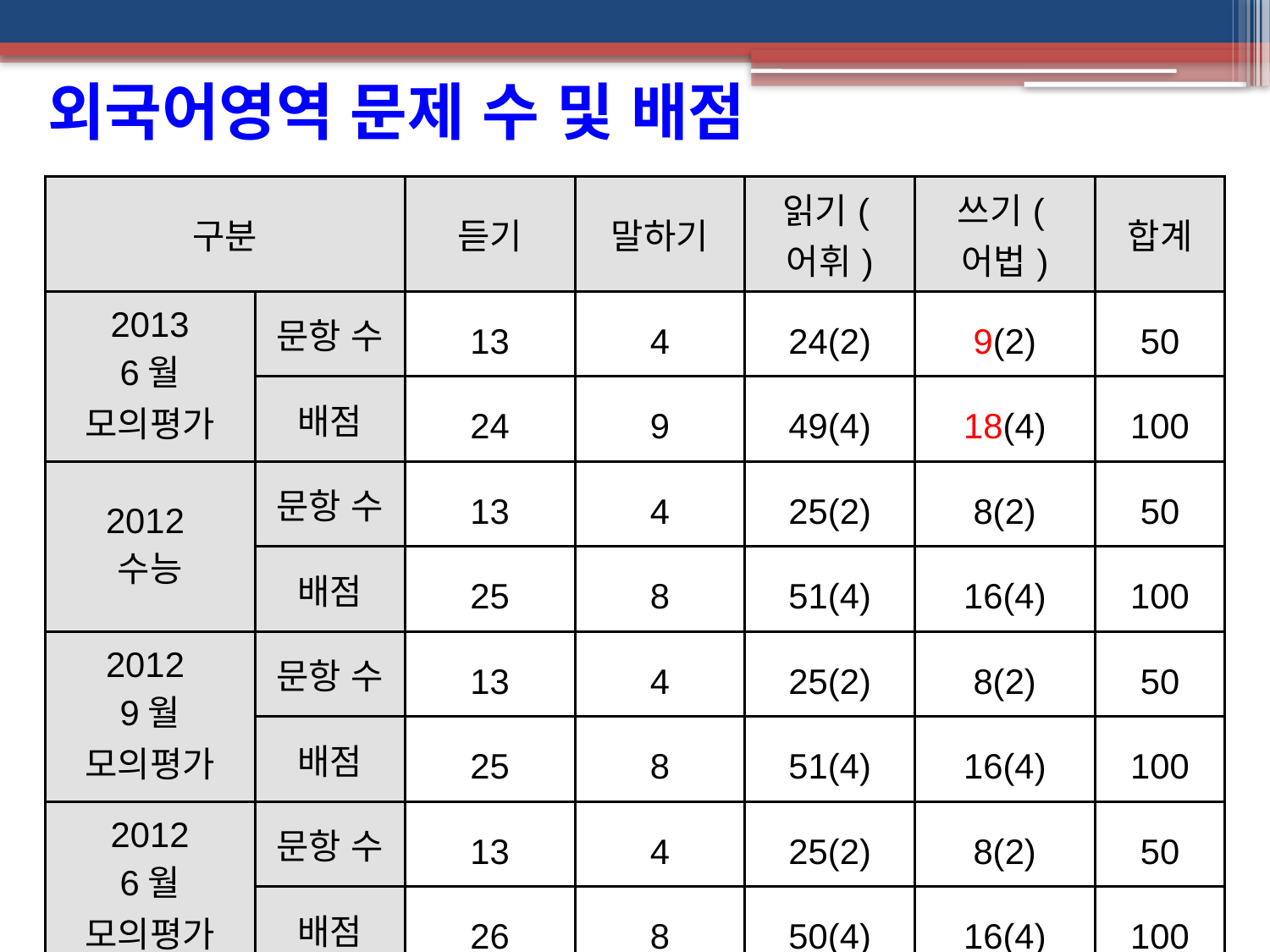

외국어영역 문제 수 및 배점
| 구분 |  | 듣기 | 말하기 | 읽기(어휘) | 쓰기(어법) | 합계 |
| --- | --- | --- | --- | --- | --- | --- |
| 2013 6월 모의평가 | 문항 수 | 13 | 4 | 24(2) | 9(2) | 50 |
|  | 배점 | 24 | 9 | 49(4) | 18(4) | 100 |
| 2012 수능 | 문항 수 | 13 | 4 | 25(2) | 8(2) | 50 |
|  | 배점 | 25 | 8 | 51(4) | 16(4) | 100 |
| 2012 9월 모의평가 | 문항 수 | 13 | 4 | 25(2) | 8(2) | 50 |
|  | 배점 | 25 | 8 | 51(4) | 16(4) | 100 |
| 2012 6월 모의평가 | 문항 수 | 13 | 4 | 25(2) | 8(2) | 50 |
|  | 배점 | 26 | 8 | 50(4) | 16(4) | 100 |